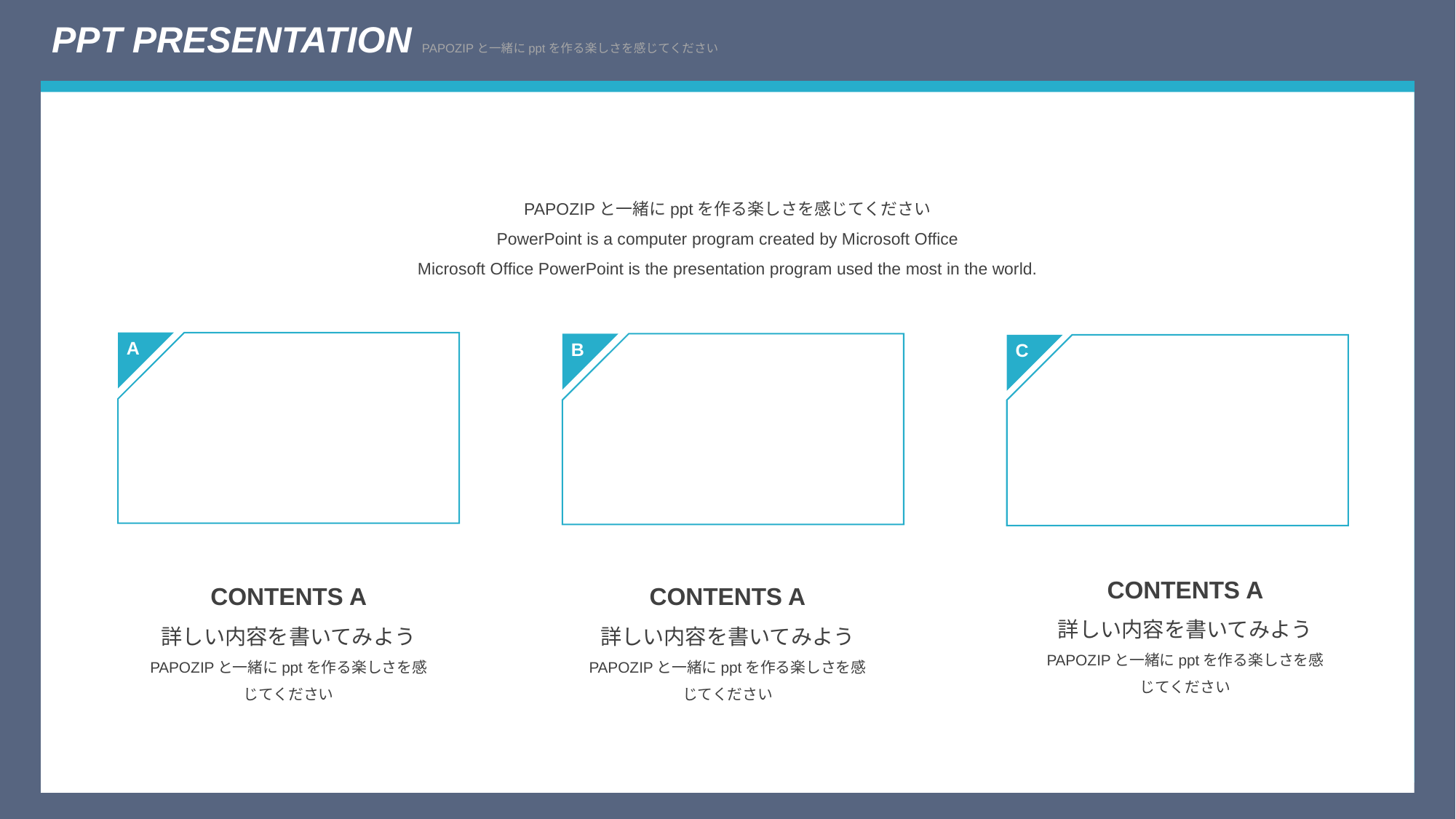

PPT PRESENTATION PAPOZIPと一緒にpptを作る楽しさを感じてください

PAPOZIPと一緒にpptを作る楽しさを感じてください
PowerPoint is a computer program created by Microsoft Office
Microsoft Office PowerPoint is the presentation program used the most in the world.

A

B

C
CONTENTS A
詳しい内容を書いてみよう
PAPOZIPと一緒にpptを作る楽しさを感じてください
CONTENTS A
詳しい内容を書いてみよう
PAPOZIPと一緒にpptを作る楽しさを感じてください
CONTENTS A
詳しい内容を書いてみよう
PAPOZIPと一緒にpptを作る楽しさを感じてください